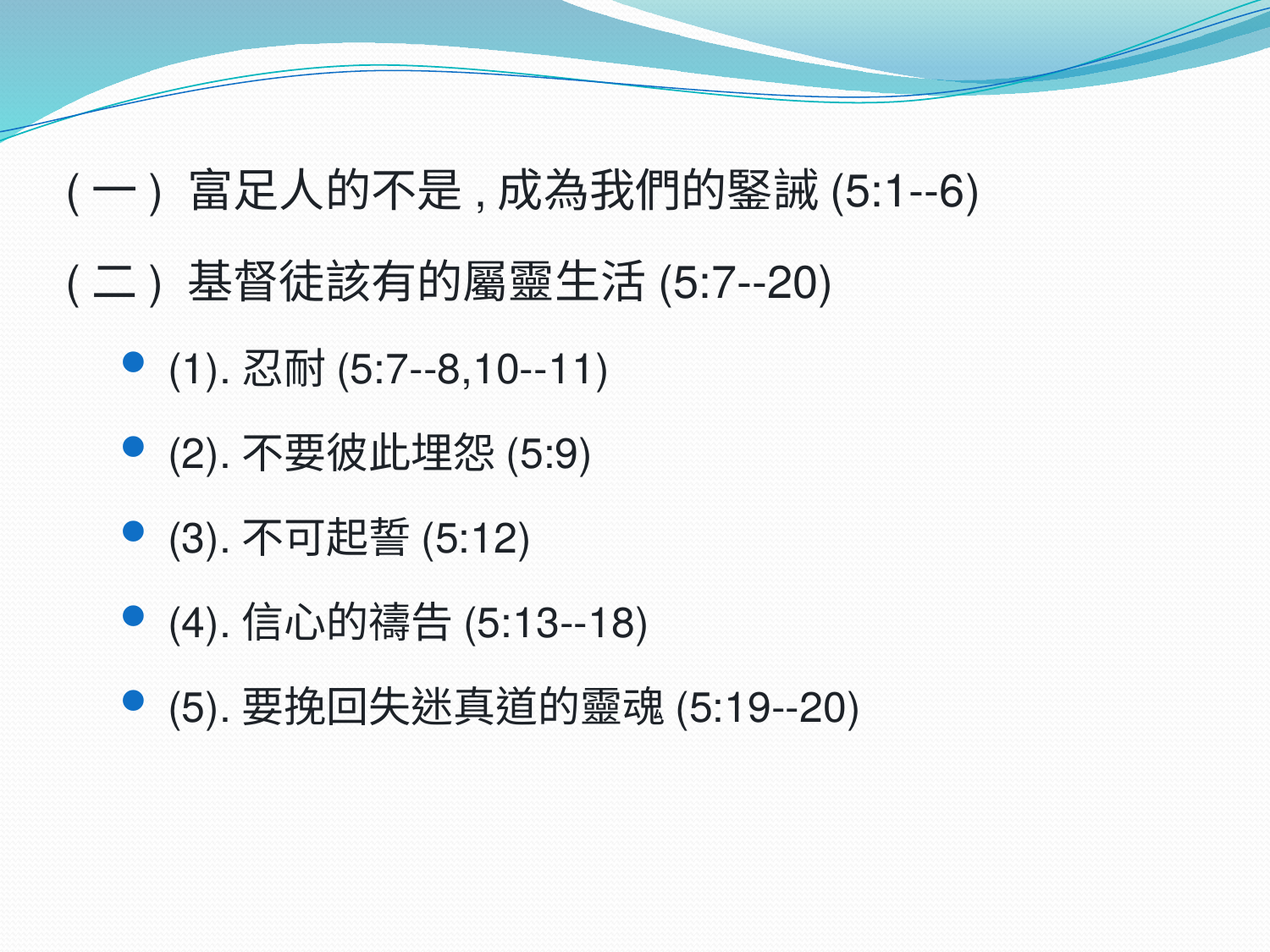

(一) 富足人的不是,成為我們的鋻誡(5:1--6)
(二) 基督徒該有的屬靈生活(5:7--20)
 (1).忍耐(5:7--8,10--11)
 (2).不要彼此埋怨(5:9)
 (3).不可起誓(5:12)
 (4).信心的禱告(5:13--18)
 (5).要挽回失迷真道的靈魂(5:19--20)